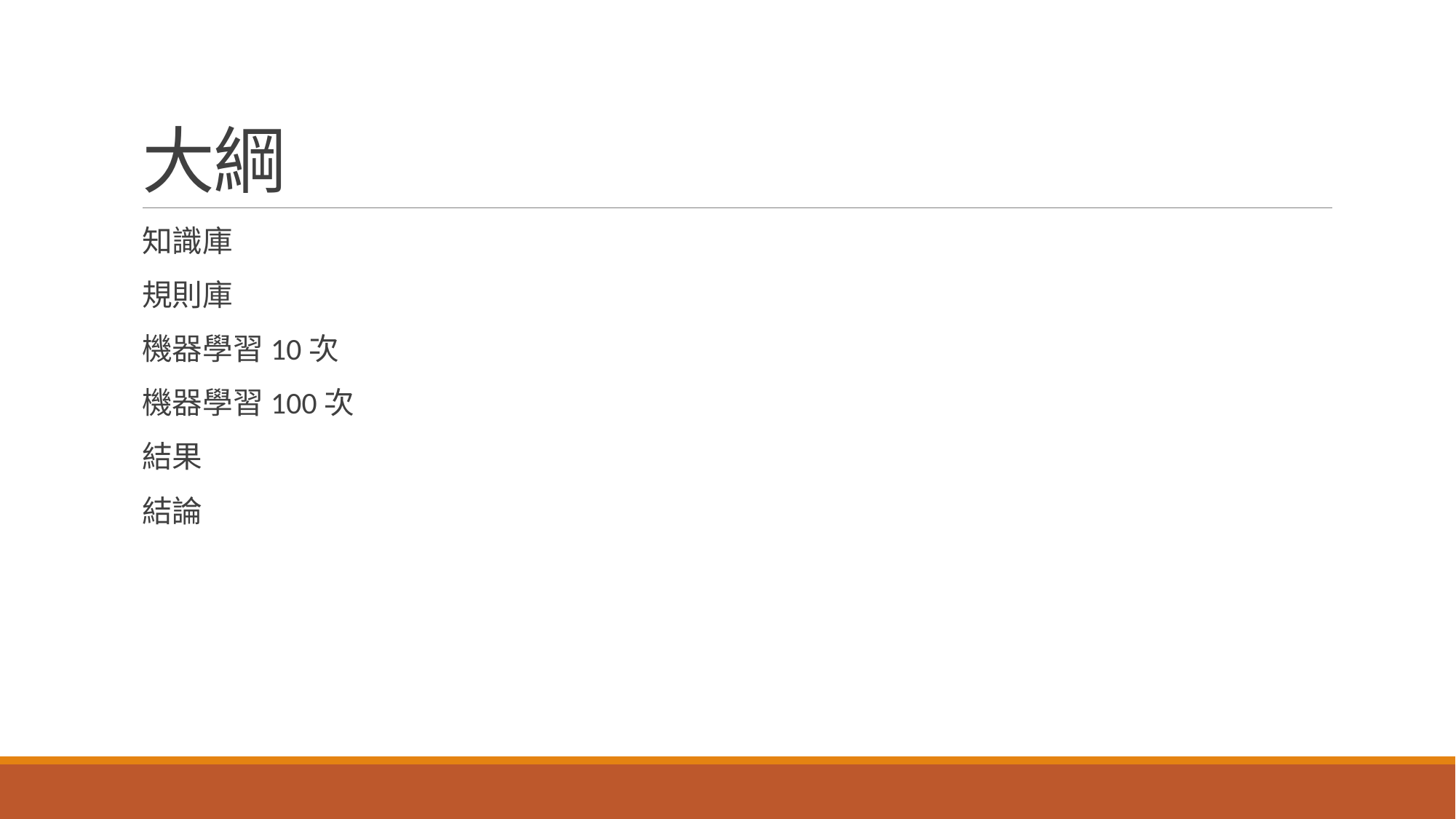

# 大綱
知識庫
規則庫
機器學習10次
機器學習100次
結果
結論